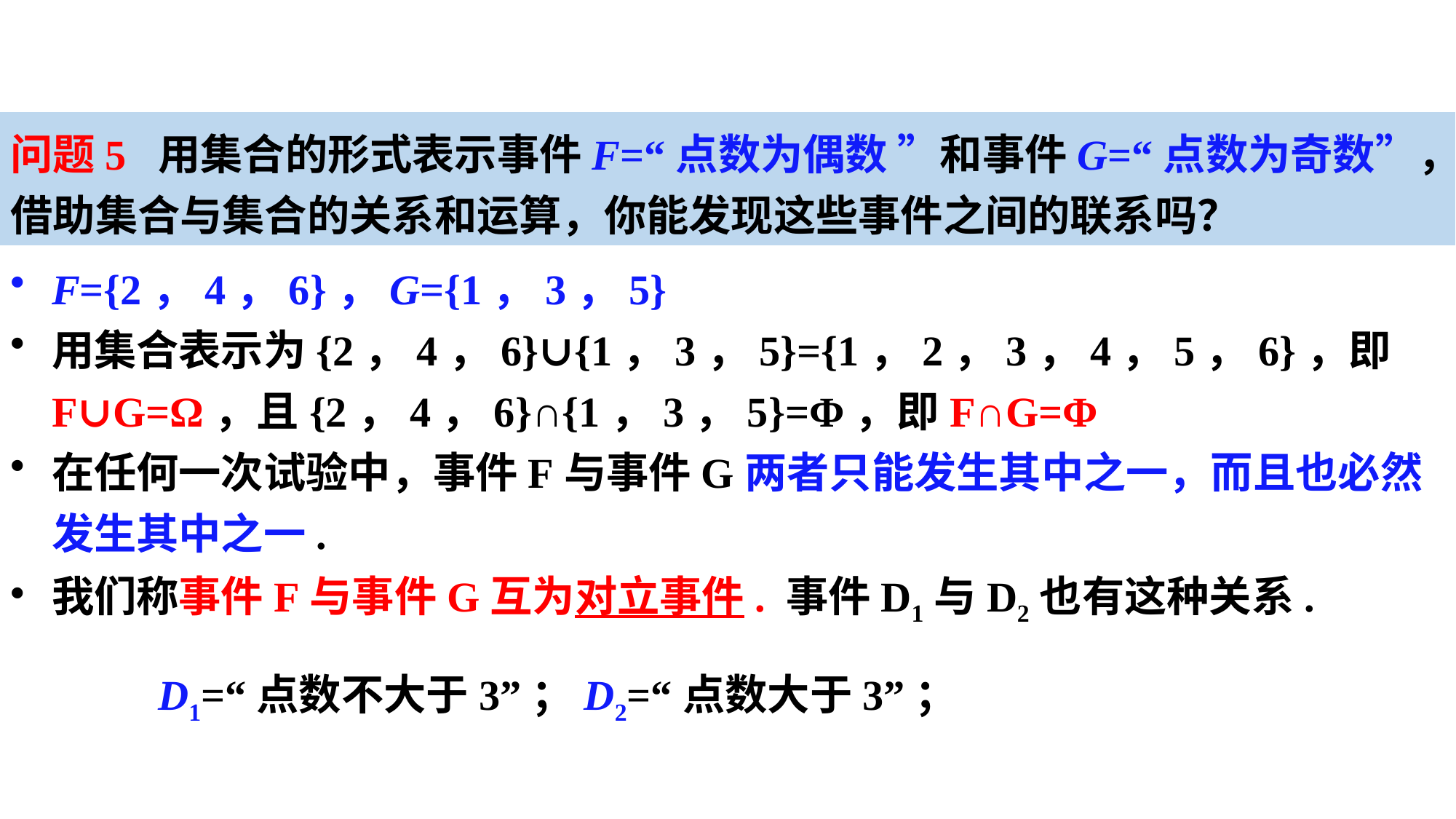

问题5  用集合的形式表示事件F=“点数为偶数 ”和事件G=“点数为奇数”，借助集合与集合的关系和运算，你能发现这些事件之间的联系吗？
F={2，4，6}，G={1，3，5}
用集合表示为{2，4，6}∪{1，3，5}={1，2，3，4，5，6}，即F∪G=Ω，且{2，4，6}∩{1，3，5}=Φ，即F∩G=Φ
在任何一次试验中，事件F与事件G两者只能发生其中之一，而且也必然发生其中之一.
我们称事件F与事件G互为对立事件. 事件D1与D2也有这种关系.
D1=“点数不大于3”；D2=“点数大于3”；